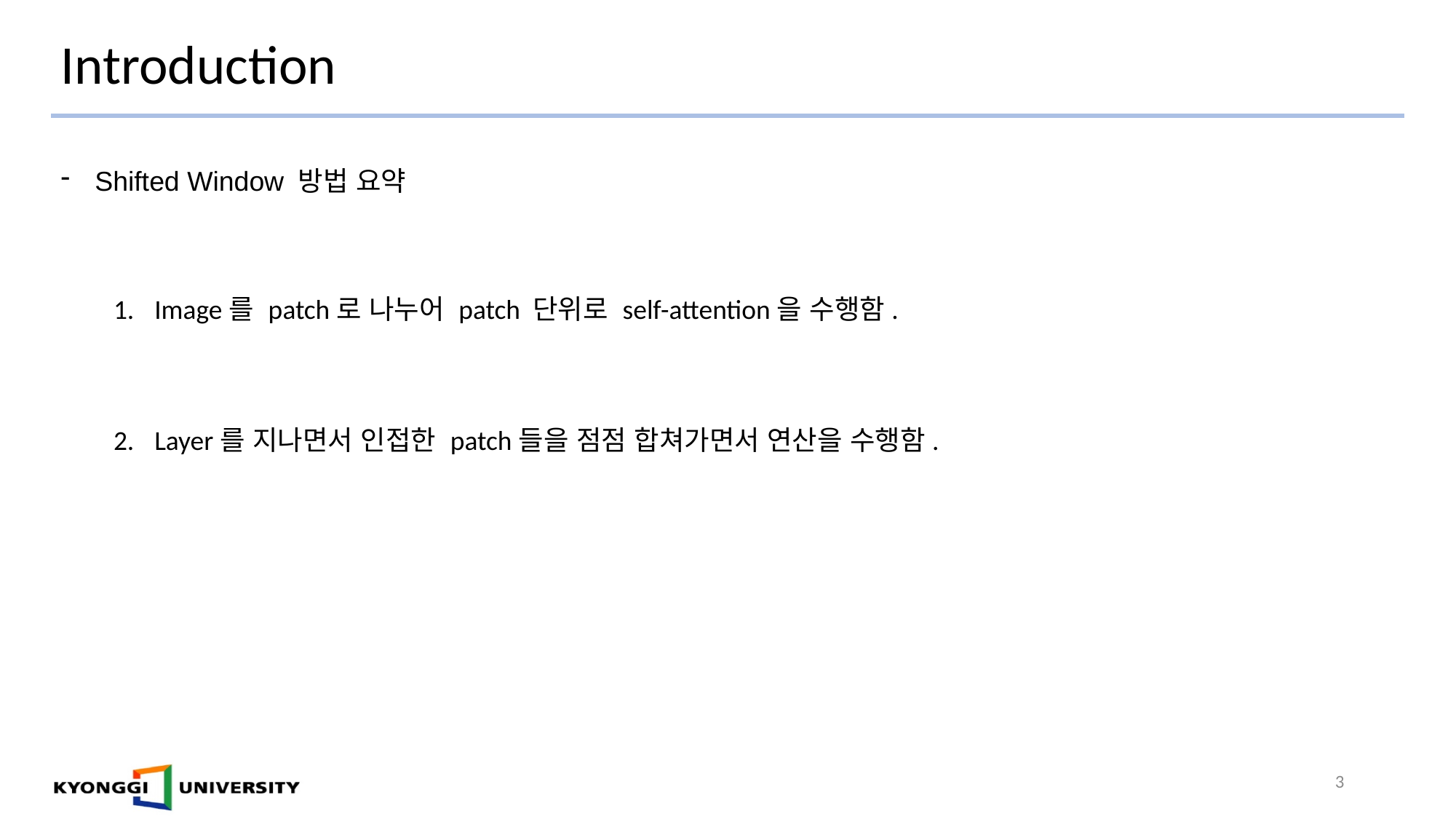

# Introduction
Shifted Window 방법 요약

Image를 patch로 나누어 patch 단위로 self-attention을 수행함.

Layer를 지나면서 인접한 patch들을 점점 합쳐가면서 연산을 수행함.

3